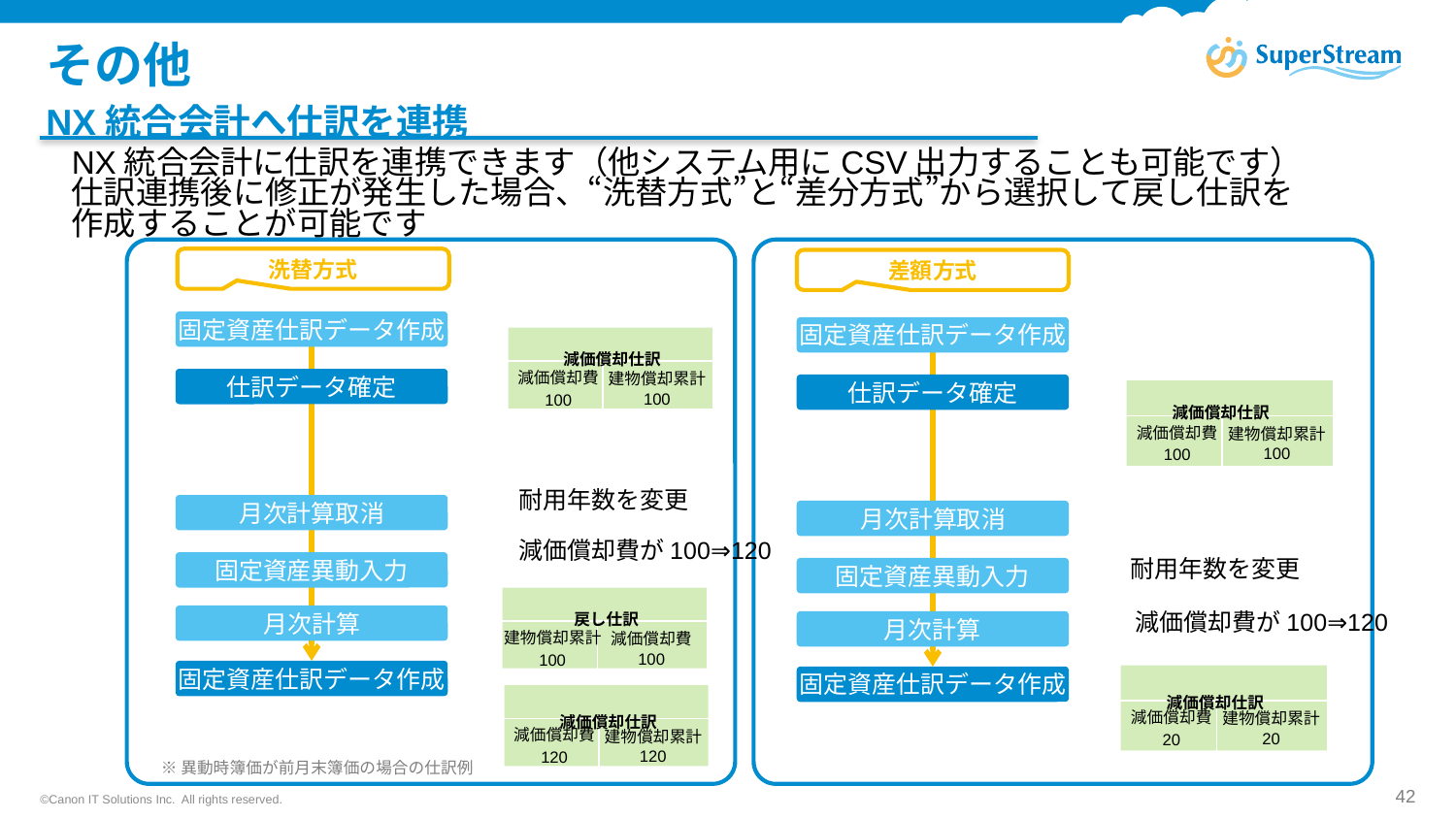

# その他
NX統合会計へ仕訳を連携
NX統合会計に仕訳を連携できます（他システム用にCSV出力することも可能です）
仕訳連携後に修正が発生した場合、“洗替方式”と“差分方式”から選択して戻し仕訳を
作成することが可能です

洗替方式
差額方式
固定資産仕訳データ作成
減価償却仕訳
固定資産仕訳データ作成

減価償却費
100
建物償却累計
100
減価償却仕訳
仕訳データ確定
仕訳データ確定

減価償却費
100
建物償却累計
100
耐用年数を変更
月次計算取消
月次計算取消
減価償却費が100⇒120
耐用年数を変更
固定資産異動入力
固定資産異動入力
戻し仕訳

建物償却累計
100
減価償却費
100
減価償却費が100⇒120
月次計算
月次計算
減価償却仕訳
固定資産仕訳データ作成

減価償却費
20
建物償却累計
20
固定資産仕訳データ作成
減価償却仕訳

減価償却費
120
建物償却累計
120
©Canon IT Solutions Inc.  All rights reserved.
※異動時簿価が前月末簿価の場合の仕訳例
©Canon IT Solutions Inc.  All rights reserved.
42